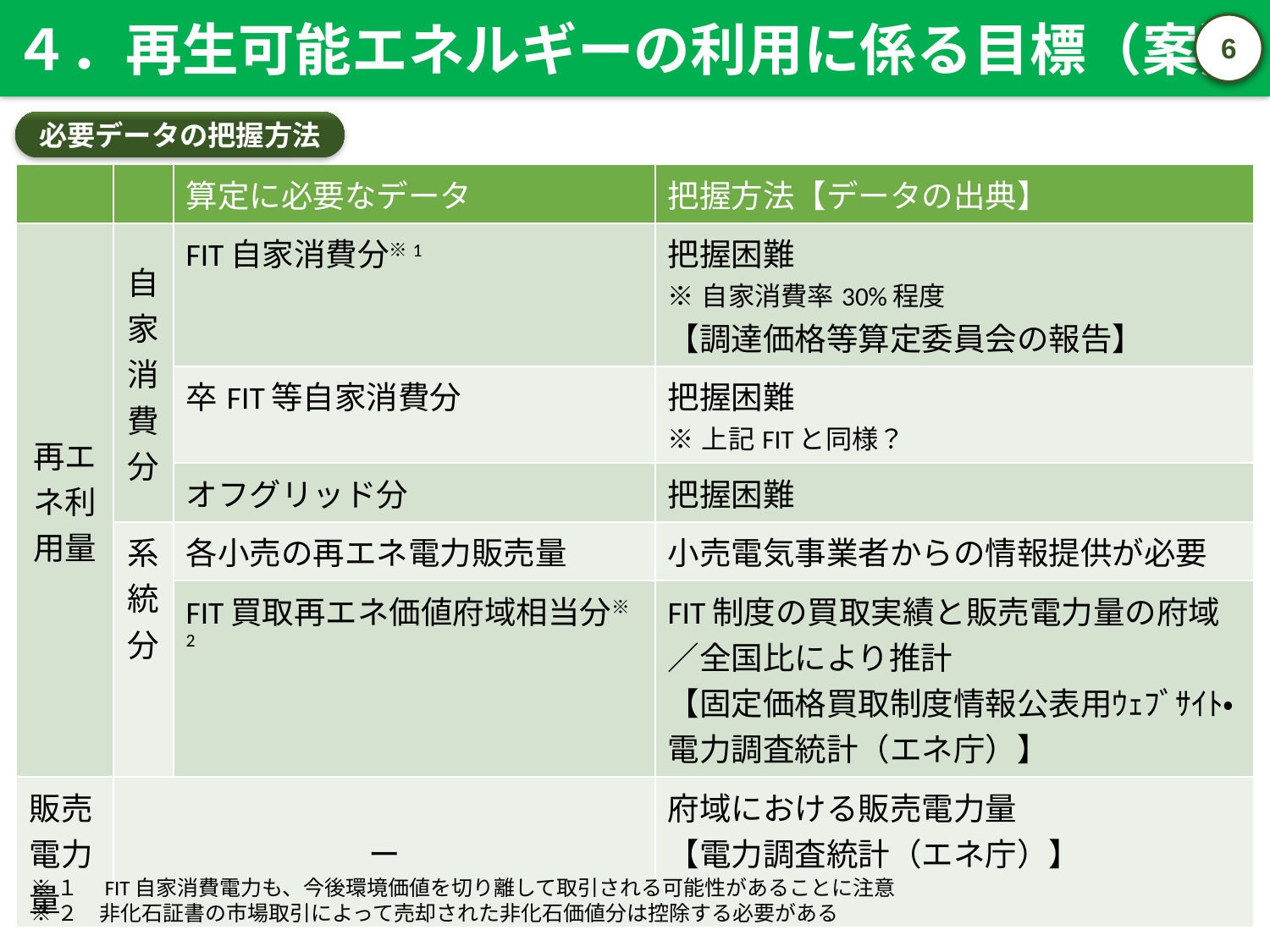

４．再生可能エネルギーの利用に係る目標（案）
6
必要データの把握方法
|  |  | 算定に必要なデータ | 把握方法【データの出典】 |
| --- | --- | --- | --- |
| 再エネ利用量 | 自家消費分 | FIT自家消費分※1 | 把握困難 ※自家消費率30%程度 【調達価格等算定委員会の報告】 |
|  |  | 卒FIT等自家消費分 | 把握困難 ※上記FITと同様？ |
|  |  | オフグリッド分 | 把握困難 |
|  | 系統分 | 各小売の再エネ電力販売量 | 小売電気事業者からの情報提供が必要 |
|  |  | FIT買取再エネ価値府域相当分※2 | FIT制度の買取実績と販売電力量の府域／全国比により推計 【固定価格買取制度情報公表用ｳｪﾌﾞｻｲﾄ・電力調査統計（エネ庁）】 |
| 販売 電力量 | ー |  | 府域における販売電力量 【電力調査統計（エネ庁）】 |
※１　FIT自家消費電力も、今後環境価値を切り離して取引される可能性があることに注意
※２　非化石証書の市場取引によって売却された非化石価値分は控除する必要がある